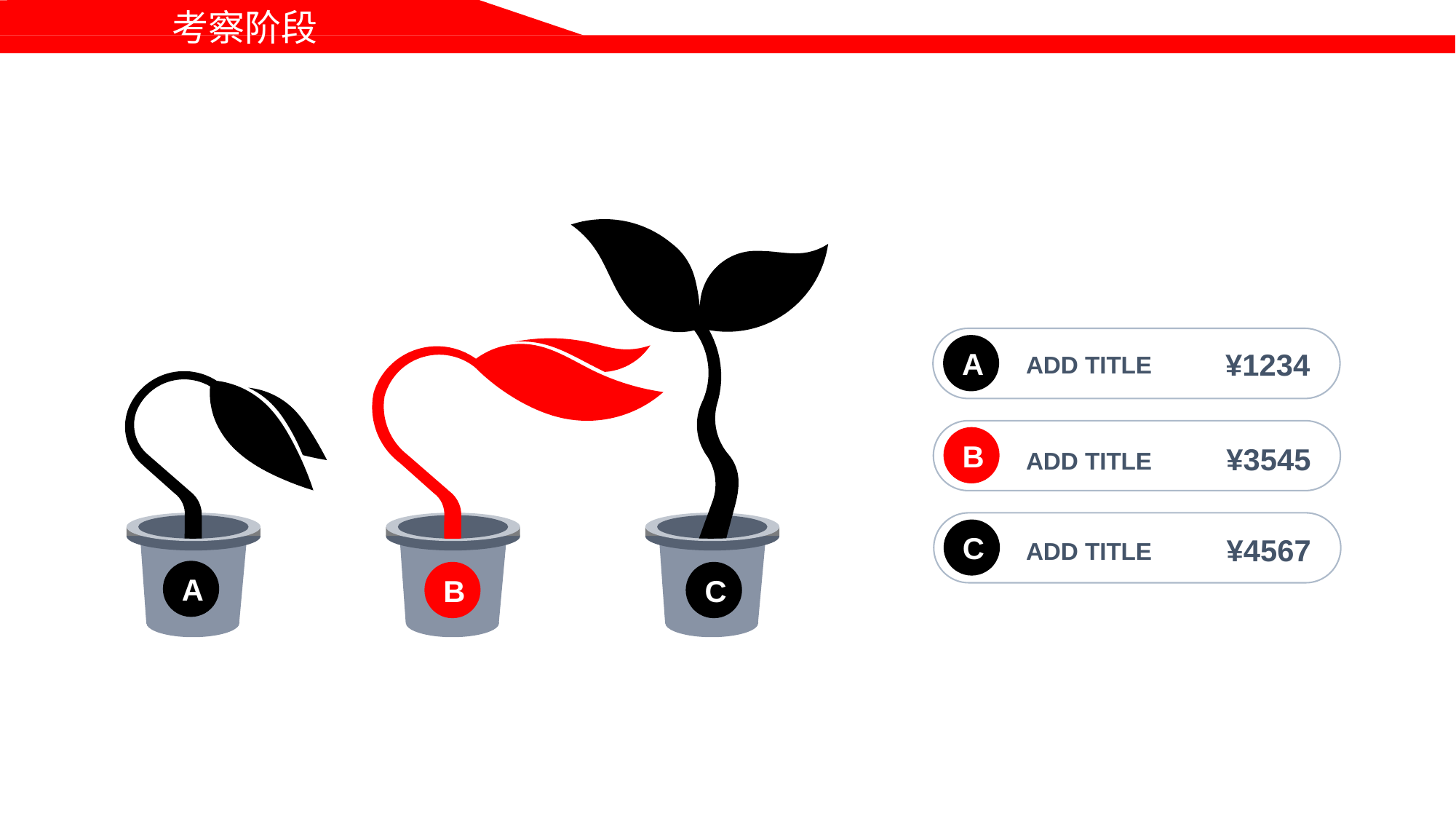

考察阶段

A

¥1234
ADD TITLE

B
¥3545
ADD TITLE

C

¥4567
ADD TITLE

A
B
C